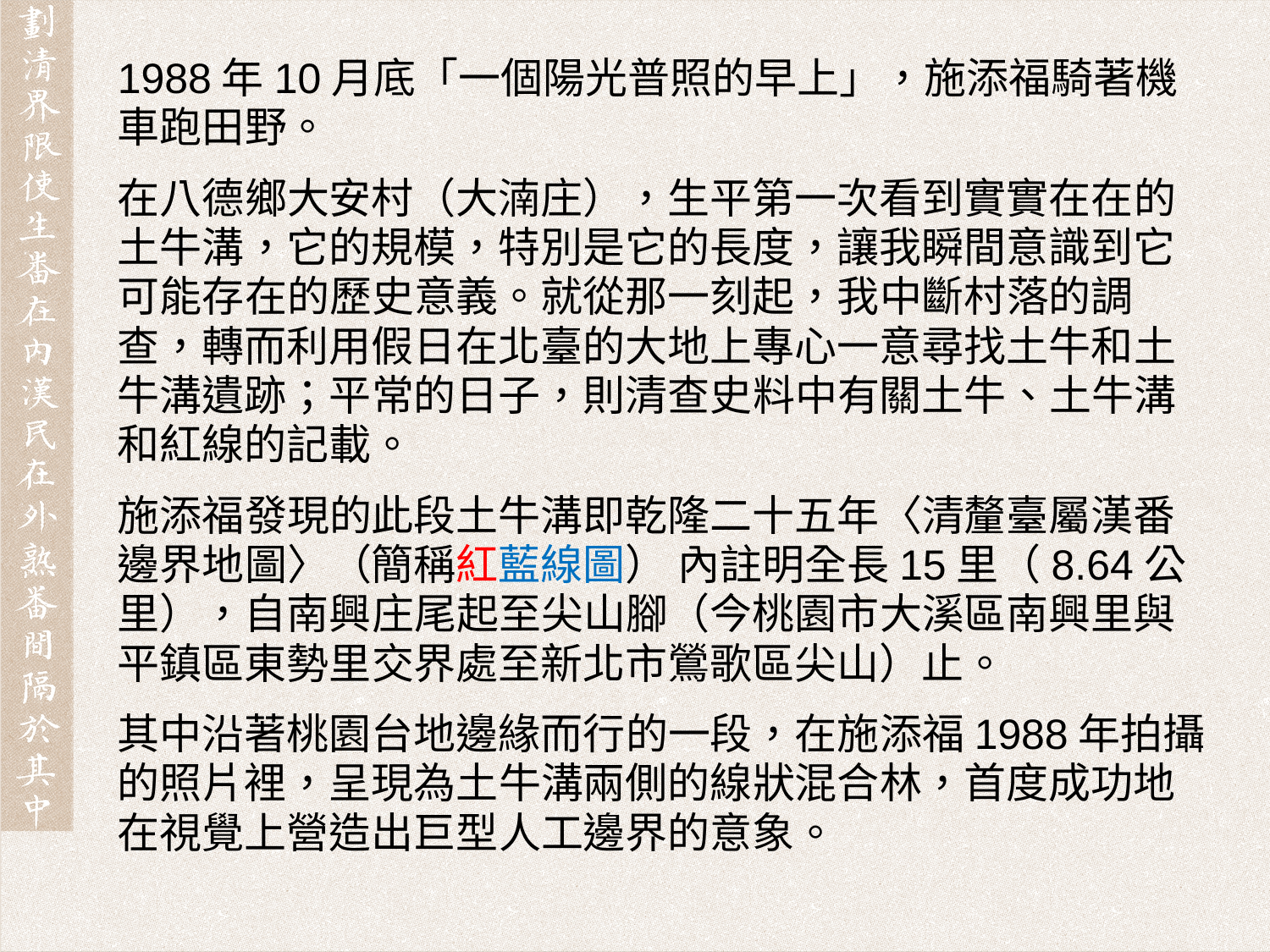

1988年10月底「一個陽光普照的早上」，施添福騎著機車跑田野。
在八德鄉大安村（大湳庄），生平第一次看到實實在在的土牛溝，它的規模，特別是它的長度，讓我瞬間意識到它可能存在的歷史意義。就從那一刻起，我中斷村落的調查，轉而利用假日在北臺的大地上專心一意尋找土牛和土牛溝遺跡；平常的日子，則清查史料中有關土牛、土牛溝和紅線的記載。
施添福發現的此段土牛溝即乾隆二十五年〈清釐臺屬漢番邊界地圖〉（簡稱紅藍線圖） 內註明全長15里（8.64公里），自南興庄尾起至尖山腳（今桃園市大溪區南興里與平鎮區東勢里交界處至新北市鶯歌區尖山）止。
其中沿著桃園台地邊緣而行的一段，在施添福1988年拍攝的照片裡，呈現為土牛溝兩側的線狀混合林，首度成功地在視覺上營造出巨型人工邊界的意象。